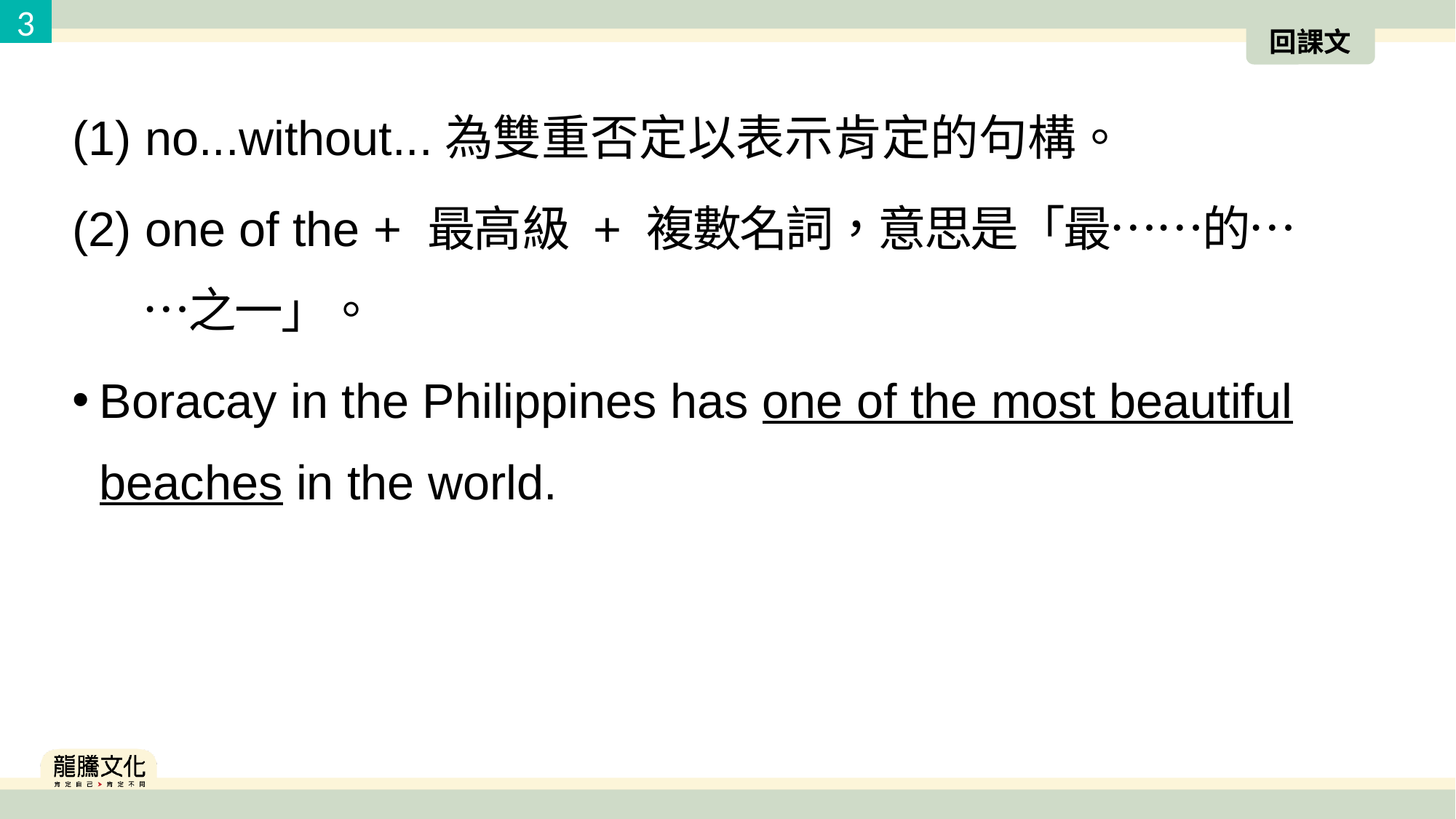

3
回課文
(1) no...without...為雙重否定以表示肯定的句構。
(2) one of the + 最高級 + 複數名詞，意思是「最⋯⋯的⋯⋯之一」。
Boracay in the Philippines has one of the most beautiful beaches in the world.